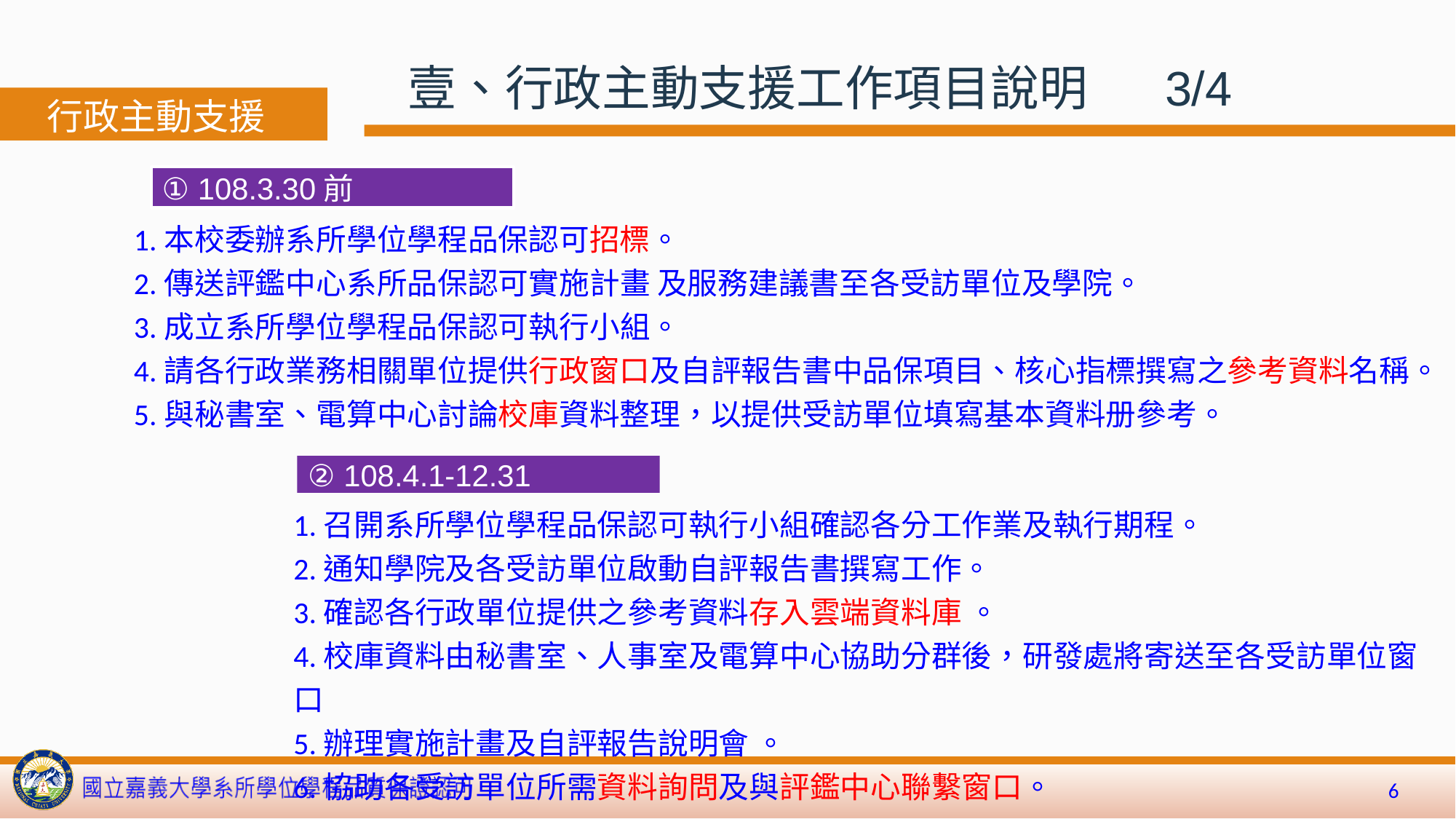

壹、行政主動支援工作項目說明      3/4
行政主動支援
① 108.3.30前
1.本校委辦系所學位學程品保認可招標。
2.傳送評鑑中心系所品保認可實施計畫 及服務建議書至各受訪單位及學院。
3.成立系所學位學程品保認可執行小組。
4.請各行政業務相關單位提供行政窗口及自評報告書中品保項目、核心指標撰寫之參考資料名稱。
5.與秘書室、電算中心討論校庫資料整理，以提供受訪單位填寫基本資料册參考。
② 108.4.1-12.31
1.召開系所學位學程品保認可執行小組確認各分工作業及執行期程。
2.通知學院及各受訪單位啟動自評報告書撰寫工作。
3.確認各行政單位提供之參考資料存入雲端資料庫 。
4.校庫資料由秘書室、人事室及電算中心協助分群後，研發處將寄送至各受訪單位窗口
5.辦理實施計畫及自評報告說明會 。
6.協助各受訪單位所需資料詢問及與評鑑中心聯繫窗口。
6